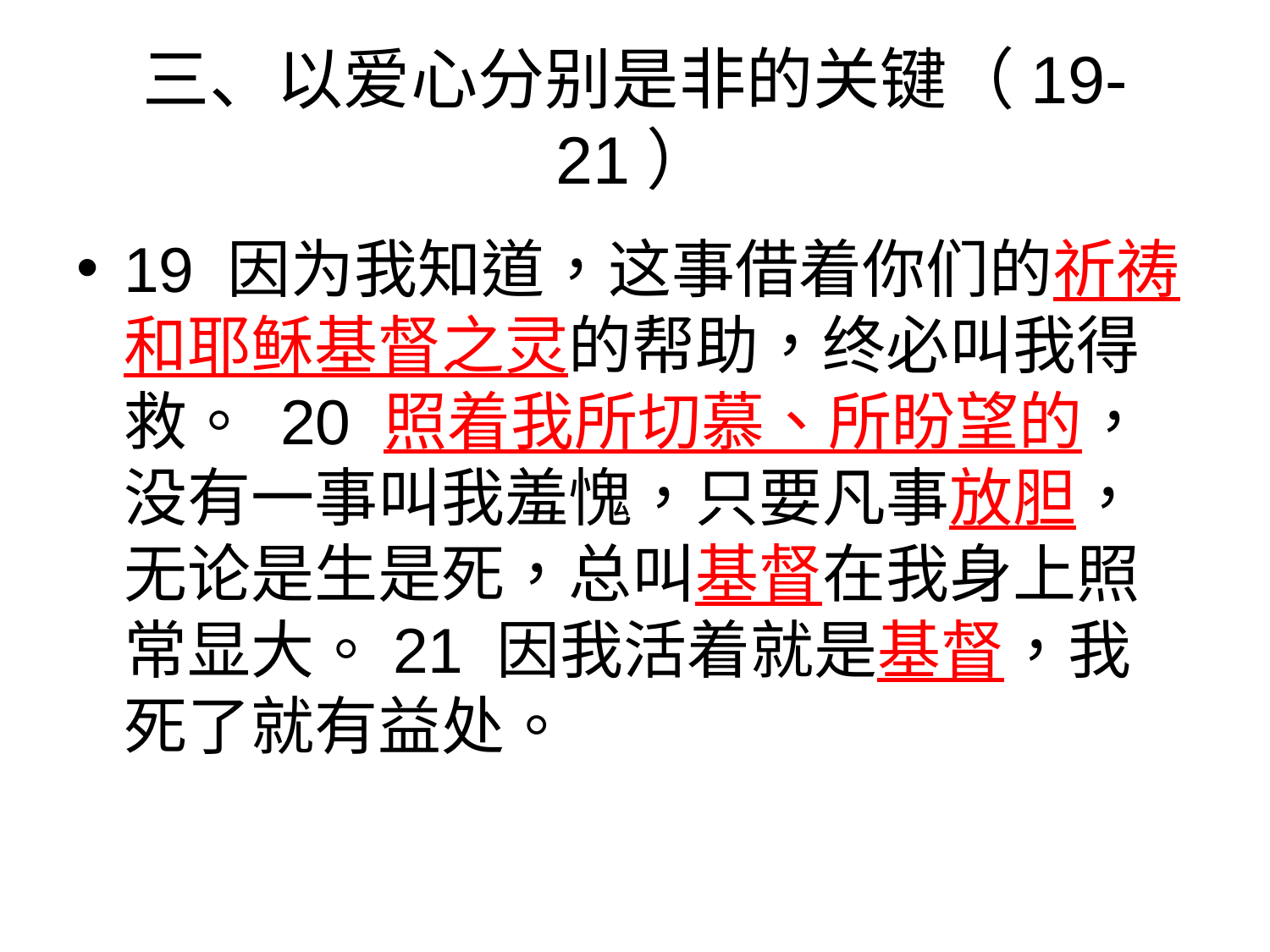

# 三、以爱心分别是非的关键（19-21）
19 因为我知道，这事借着你们的祈祷和耶稣基督之灵的帮助，终必叫我得救。 20 照着我所切慕、所盼望的，没有一事叫我羞愧，只要凡事放胆，无论是生是死，总叫基督在我身上照常显大。21 因我活着就是基督，我死了就有益处。